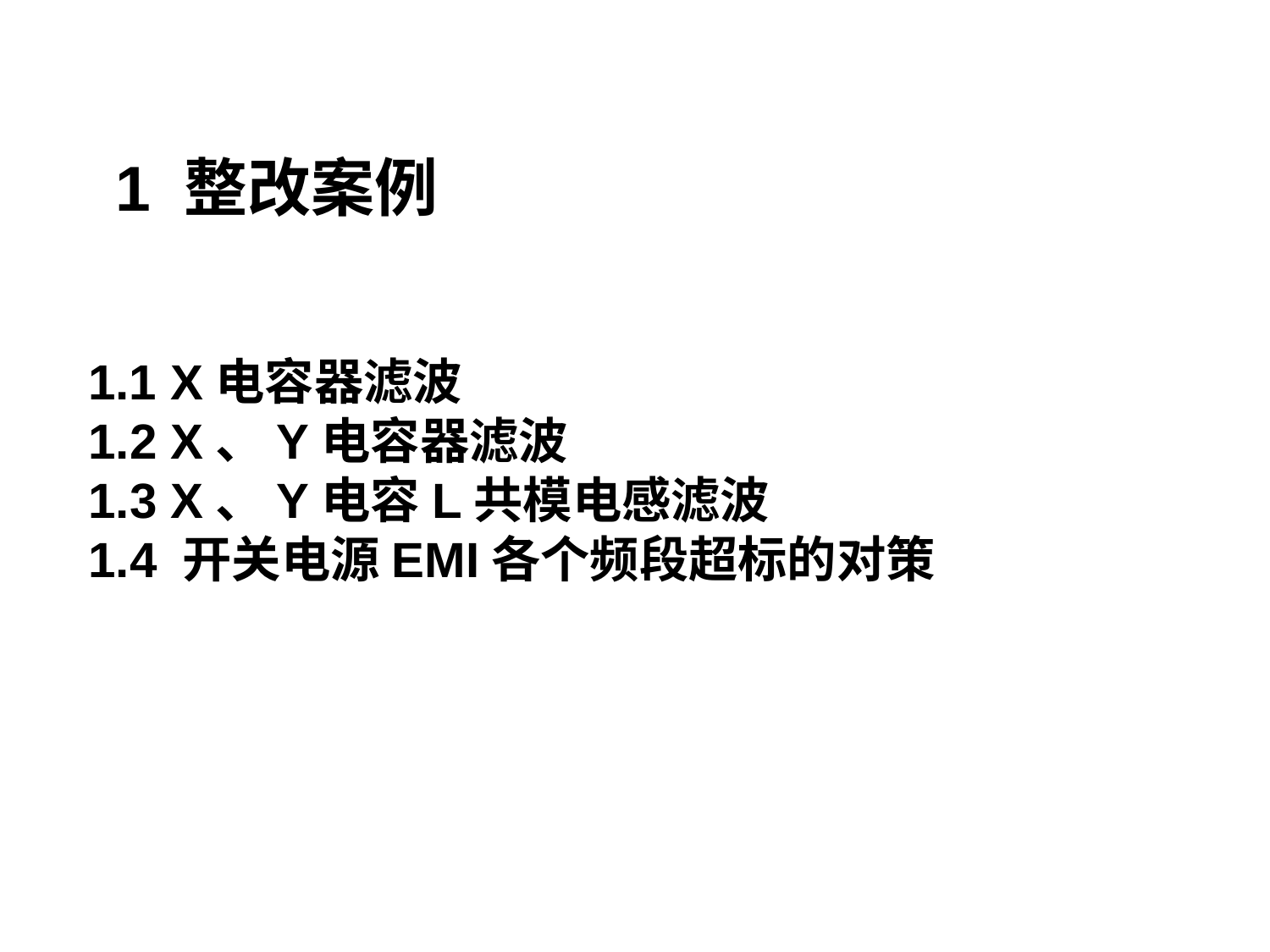

1 整改案例
1.1 X电容器滤波
1.2 X、Y电容器滤波
1.3 X、Y电容L共模电感滤波
1.4 开关电源EMI各个频段超标的对策

4